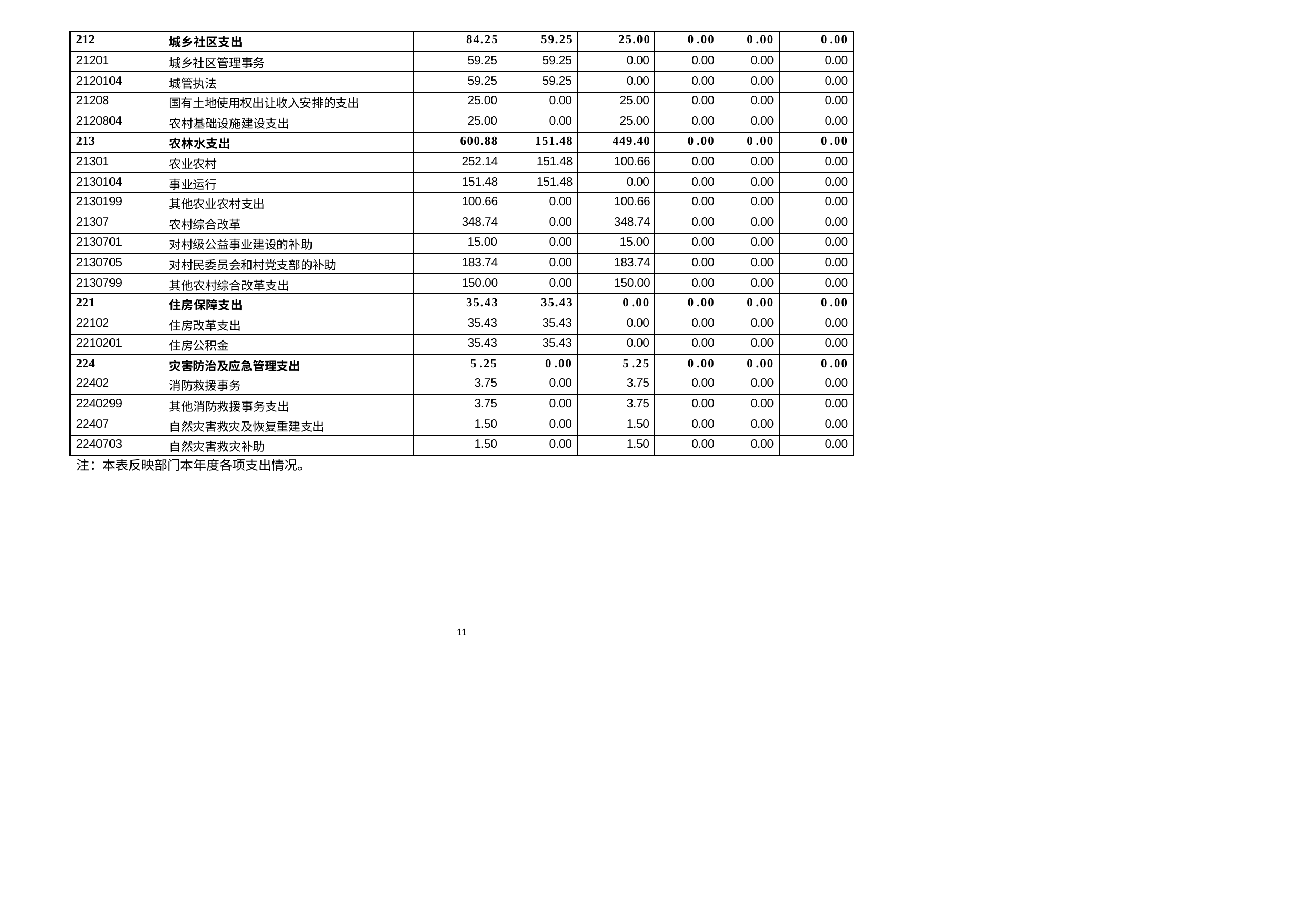

| 212 | 城乡社区支出 | 84.25 | 59.25 | 25.00 | 0 .00 | 0 .00 | 0 .00 |
| --- | --- | --- | --- | --- | --- | --- | --- |
| 21201 | 城乡社区管理事务 | 59.25 | 59.25 | 0.00 | 0.00 | 0.00 | 0.00 |
| 2120104 | 城管执法 | 59.25 | 59.25 | 0.00 | 0.00 | 0.00 | 0.00 |
| 21208 | 国有土地使用权出让收入安排的支出 | 25.00 | 0.00 | 25.00 | 0.00 | 0.00 | 0.00 |
| 2120804 | 农村基础设施建设支出 | 25.00 | 0.00 | 25.00 | 0.00 | 0.00 | 0.00 |
| 213 | 农林水支出 | 600.88 | 151.48 | 449.40 | 0 .00 | 0 .00 | 0 .00 |
| 21301 | 农业农村 | 252.14 | 151.48 | 100.66 | 0.00 | 0.00 | 0.00 |
| 2130104 | 事业运行 | 151.48 | 151.48 | 0.00 | 0.00 | 0.00 | 0.00 |
| 2130199 | 其他农业农村支出 | 100.66 | 0.00 | 100.66 | 0.00 | 0.00 | 0.00 |
| 21307 | 农村综合改革 | 348.74 | 0.00 | 348.74 | 0.00 | 0.00 | 0.00 |
| 2130701 | 对村级公益事业建设的补助 | 15.00 | 0.00 | 15.00 | 0.00 | 0.00 | 0.00 |
| 2130705 | 对村民委员会和村党支部的补助 | 183.74 | 0.00 | 183.74 | 0.00 | 0.00 | 0.00 |
| 2130799 | 其他农村综合改革支出 | 150.00 | 0.00 | 150.00 | 0.00 | 0.00 | 0.00 |
| 221 | 住房保障支出 | 35.43 | 35.43 | 0 .00 | 0 .00 | 0 .00 | 0 .00 |
| 22102 | 住房改革支出 | 35.43 | 35.43 | 0.00 | 0.00 | 0.00 | 0.00 |
| 2210201 | 住房公积金 | 35.43 | 35.43 | 0.00 | 0.00 | 0.00 | 0.00 |
| 224 | 灾害防治及应急管理支出 | 5 .25 | 0 .00 | 5 .25 | 0 .00 | 0 .00 | 0 .00 |
| 22402 | 消防救援事务 | 3.75 | 0.00 | 3.75 | 0.00 | 0.00 | 0.00 |
| 2240299 | 其他消防救援事务支出 | 3.75 | 0.00 | 3.75 | 0.00 | 0.00 | 0.00 |
| 22407 | 自然灾害救灾及恢复重建支出 | 1.50 | 0.00 | 1.50 | 0.00 | 0.00 | 0.00 |
| 2240703 | 自然灾害救灾补助 | 1.50 | 0.00 | 1.50 | 0.00 | 0.00 | 0.00 |
注：本表反映部门本年度各项支出情况。
11